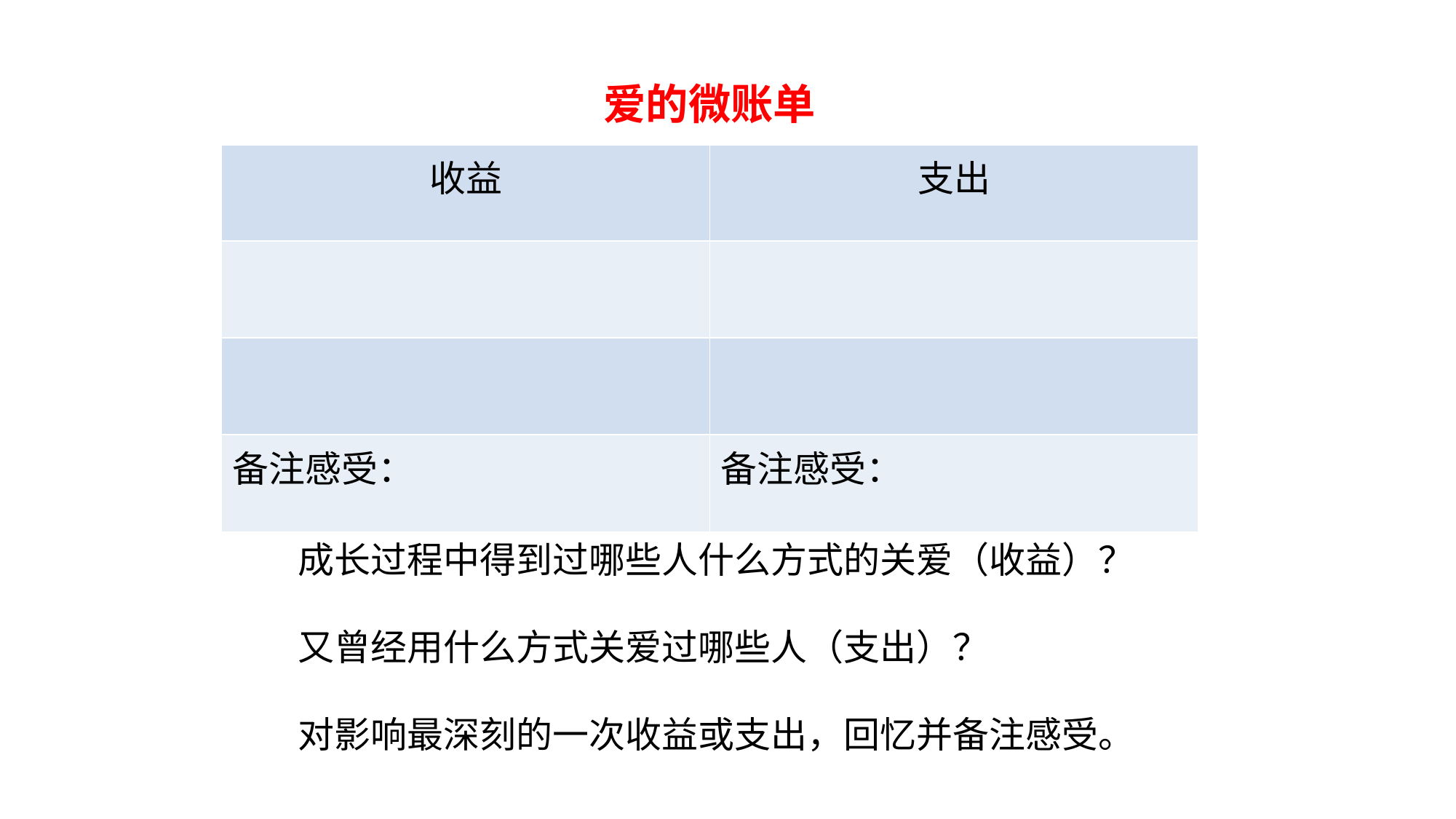

| 爱的微账单 |  |
| --- | --- |
| 收益 | 支出 |
|  |  |
|  |  |
| 备注感受： | 备注感受： |
成长过程中得到过哪些人什么方式的关爱（收益）？

又曾经用什么方式关爱过哪些人（支出）？

对影响最深刻的一次收益或支出，回忆并备注感受。